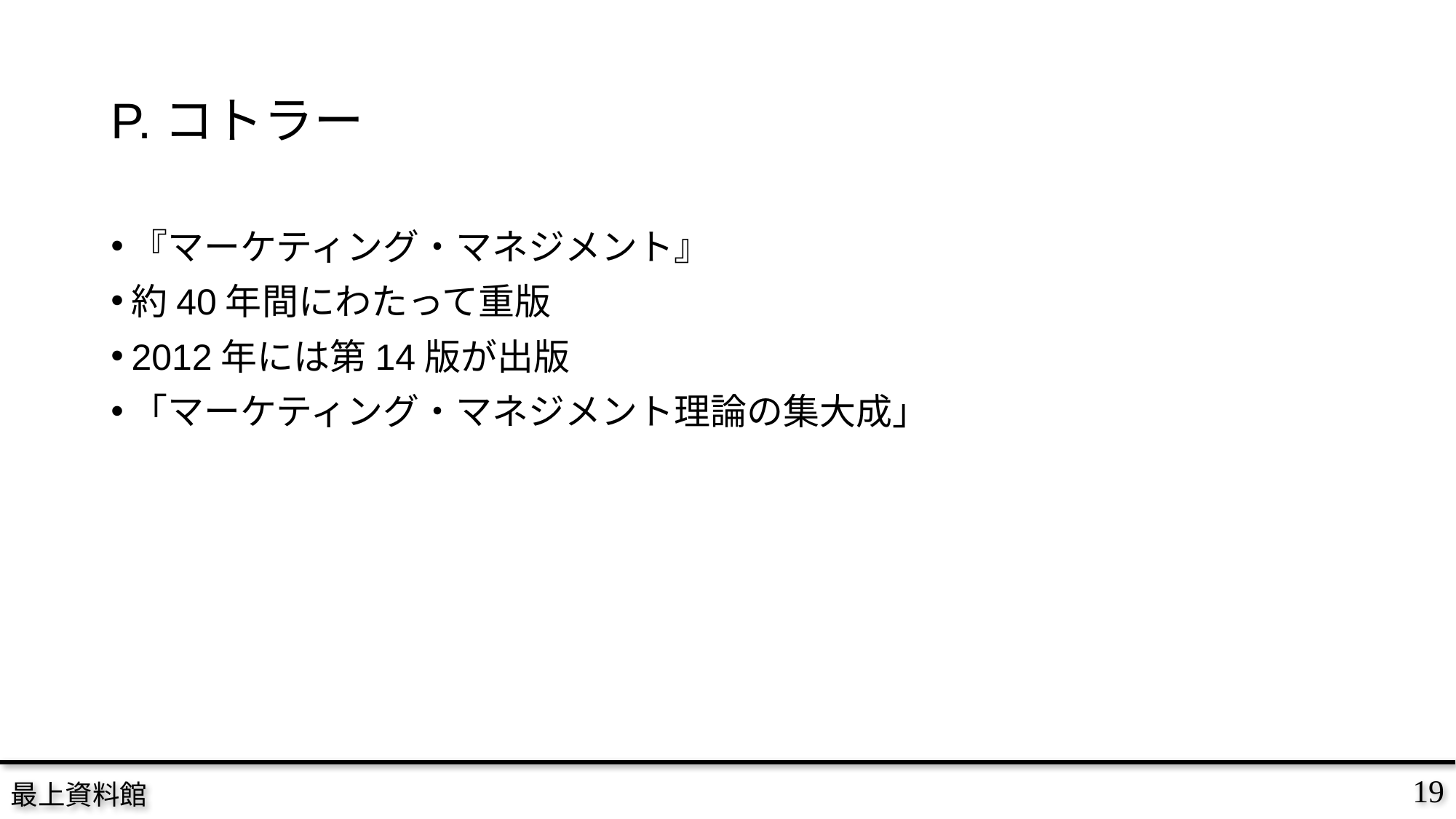

# P.コトラー
『マーケティング・マネジメント』
約40年間にわたって重版
2012年には第14版が出版
「マーケティング・マネジメント理論の集大成」